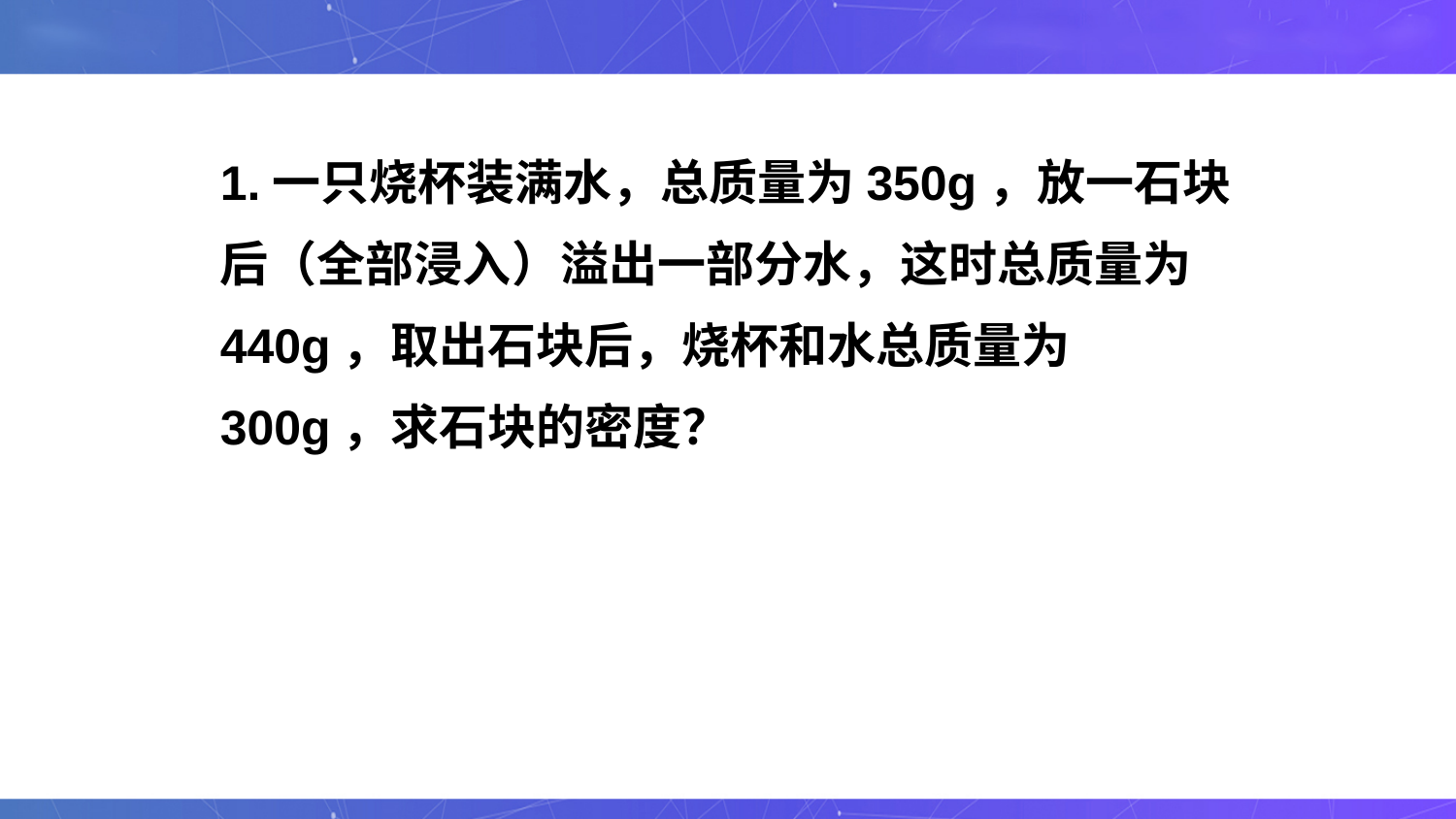

1.一只烧杯装满水，总质量为350g，放一石块后（全部浸入）溢出一部分水，这时总质量为440g，取出石块后，烧杯和水总质量为300g，求石块的密度？